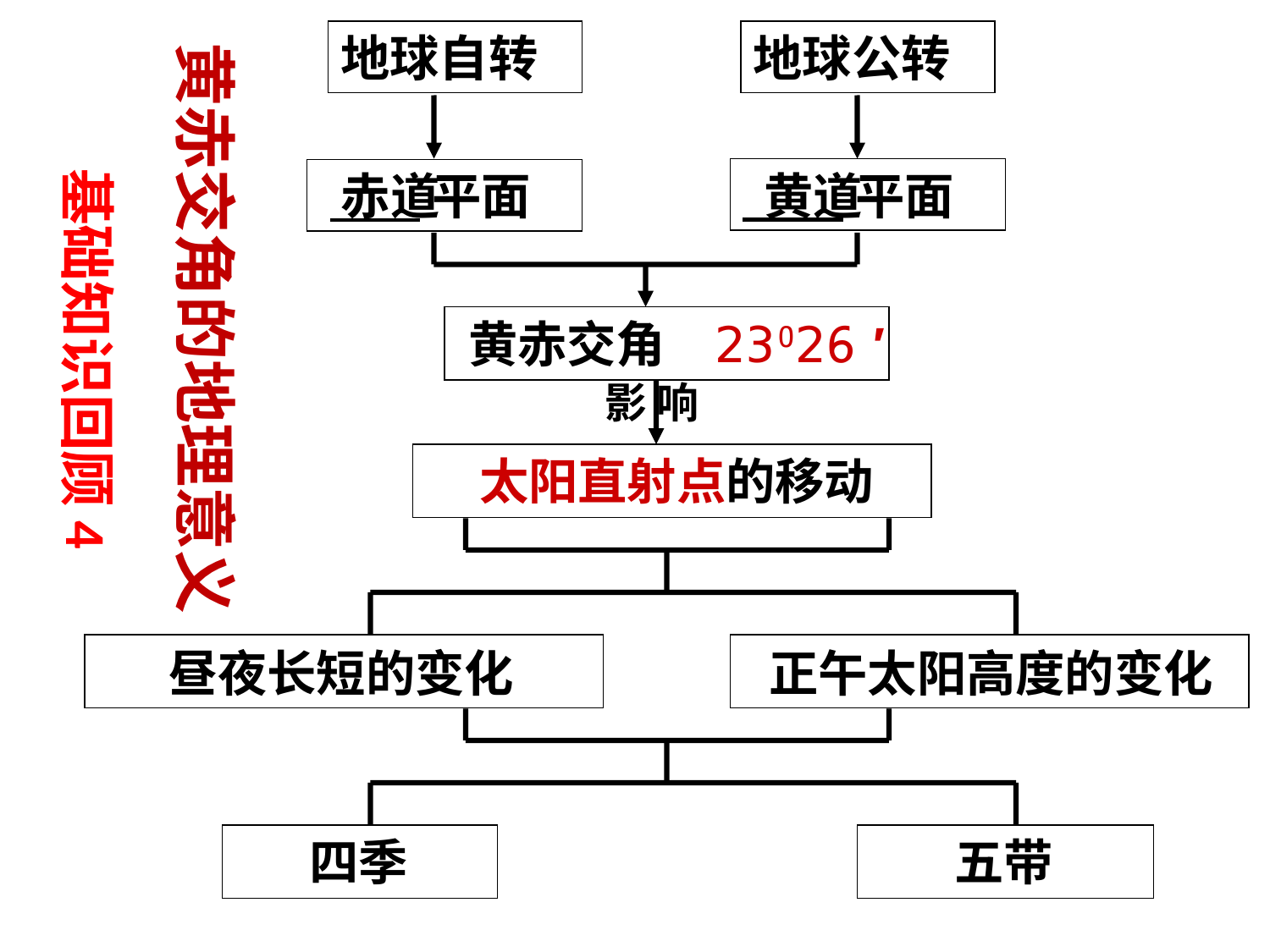

地球自转
地球公转
黄赤交角的地理意义

基础知识回顾4
赤道
         平面
黄道
         平面

黄赤交角
23026 ′
影 响

太阳直射点的移动

昼夜长短的变化
正午太阳高度的变化
四季
五带